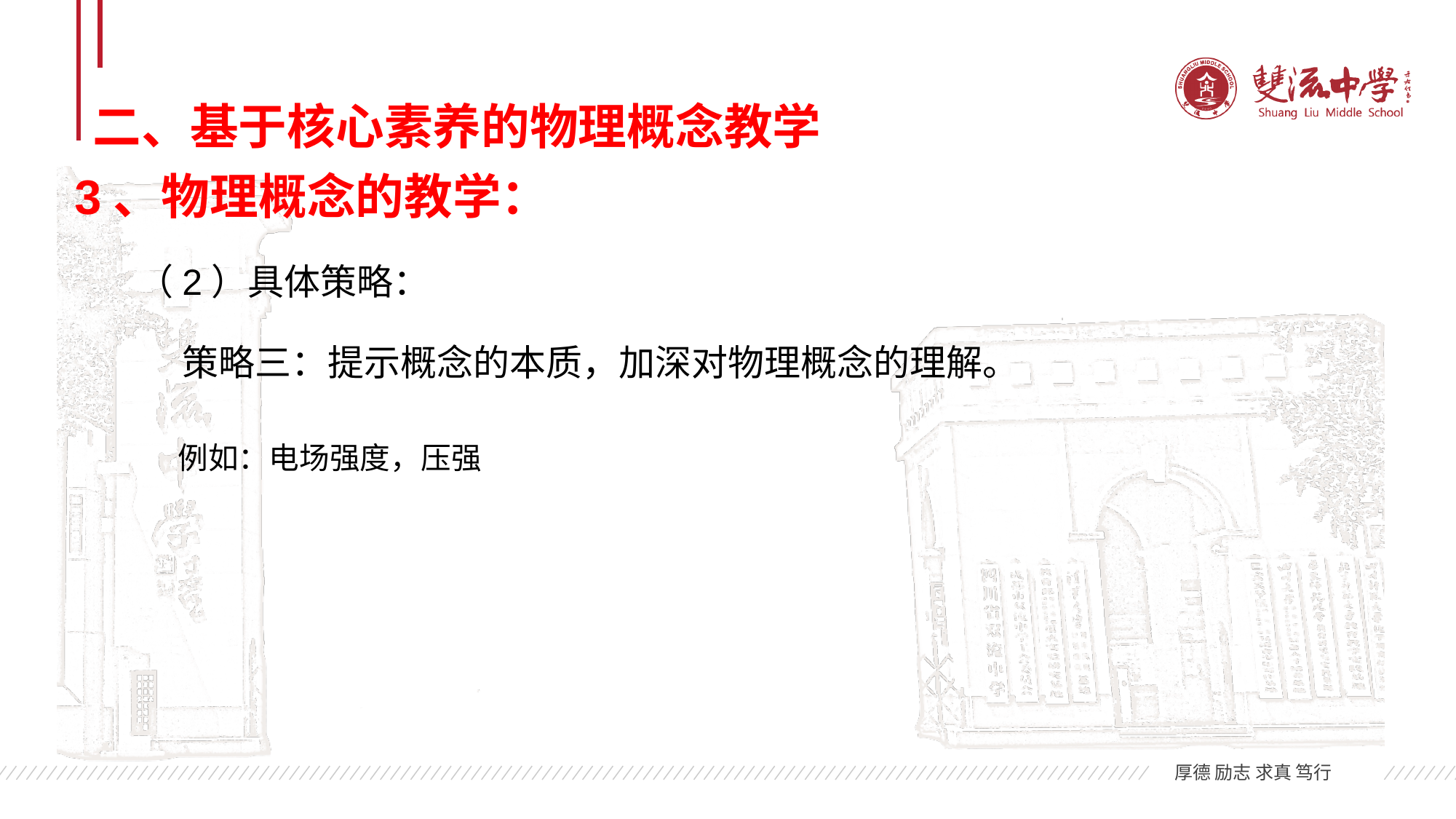

二、基于核心素养的物理概念教学
3、物理概念的教学：
（2）具体策略：
策略三：提示概念的本质，加深对物理概念的理解。
例如：电场强度，压强